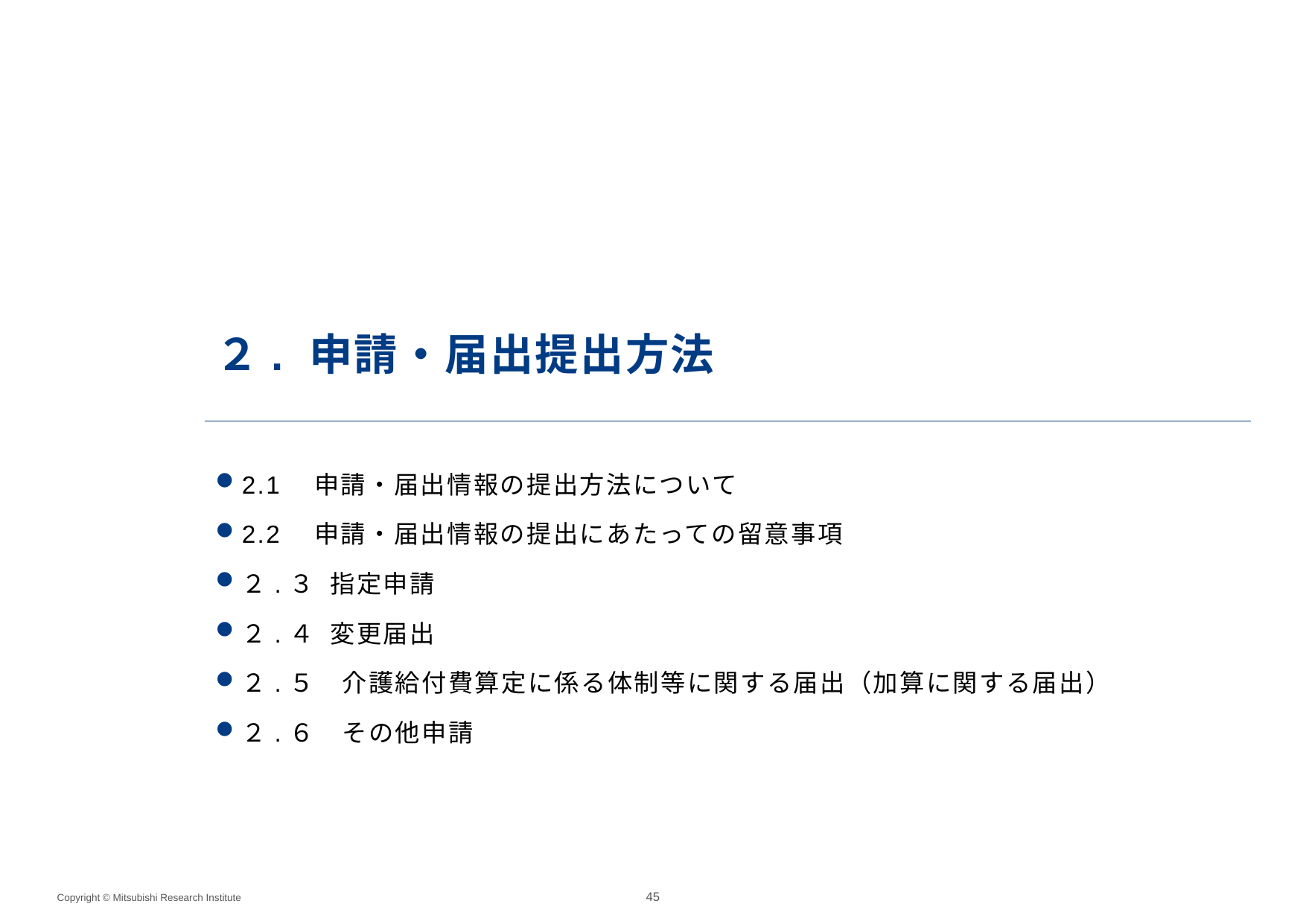

# ２. 申請・届出提出方法
2.1　申請・届出情報の提出方法について
2.2　申請・届出情報の提出にあたっての留意事項
２.３  指定申請
２.４  変更届出
２.５　介護給付費算定に係る体制等に関する届出（加算に関する届出）
２.６　その他申請